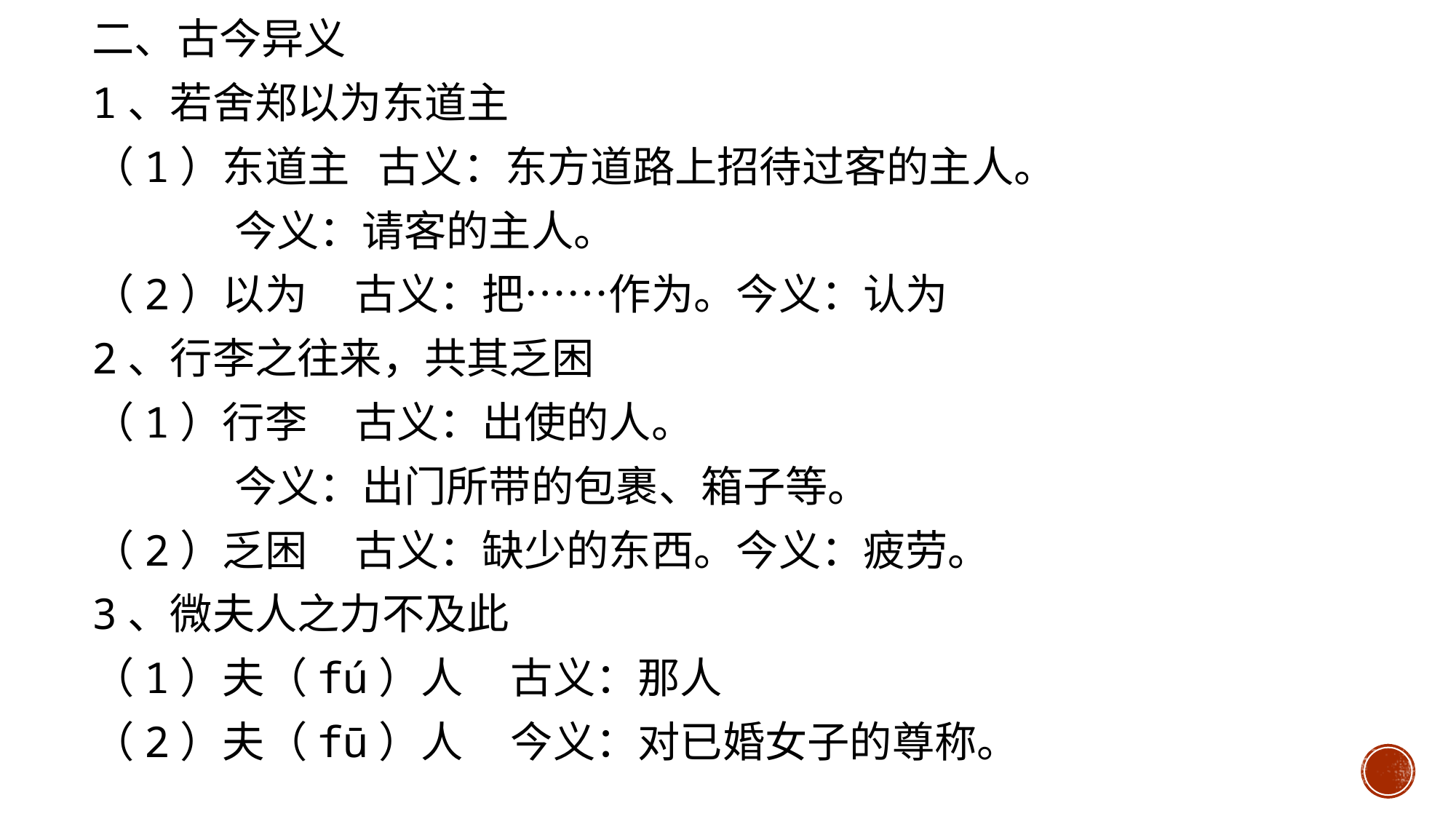

二、古今异义
1、若舍郑以为东道主
（1）东道主   古义：东方道路上招待过客的主人。
              今义：请客的主人。
（2）以为     古义：把……作为。今义：认为
2、行李之往来，共其乏困
（1）行李     古义：出使的人。
              今义：出门所带的包裹、箱子等。
（2）乏困     古义：缺少的东西。今义：疲劳。
3、微夫人之力不及此
（1）夫（fú）人     古义：那人
（2）夫（fū）人     今义：对已婚女子的尊称。